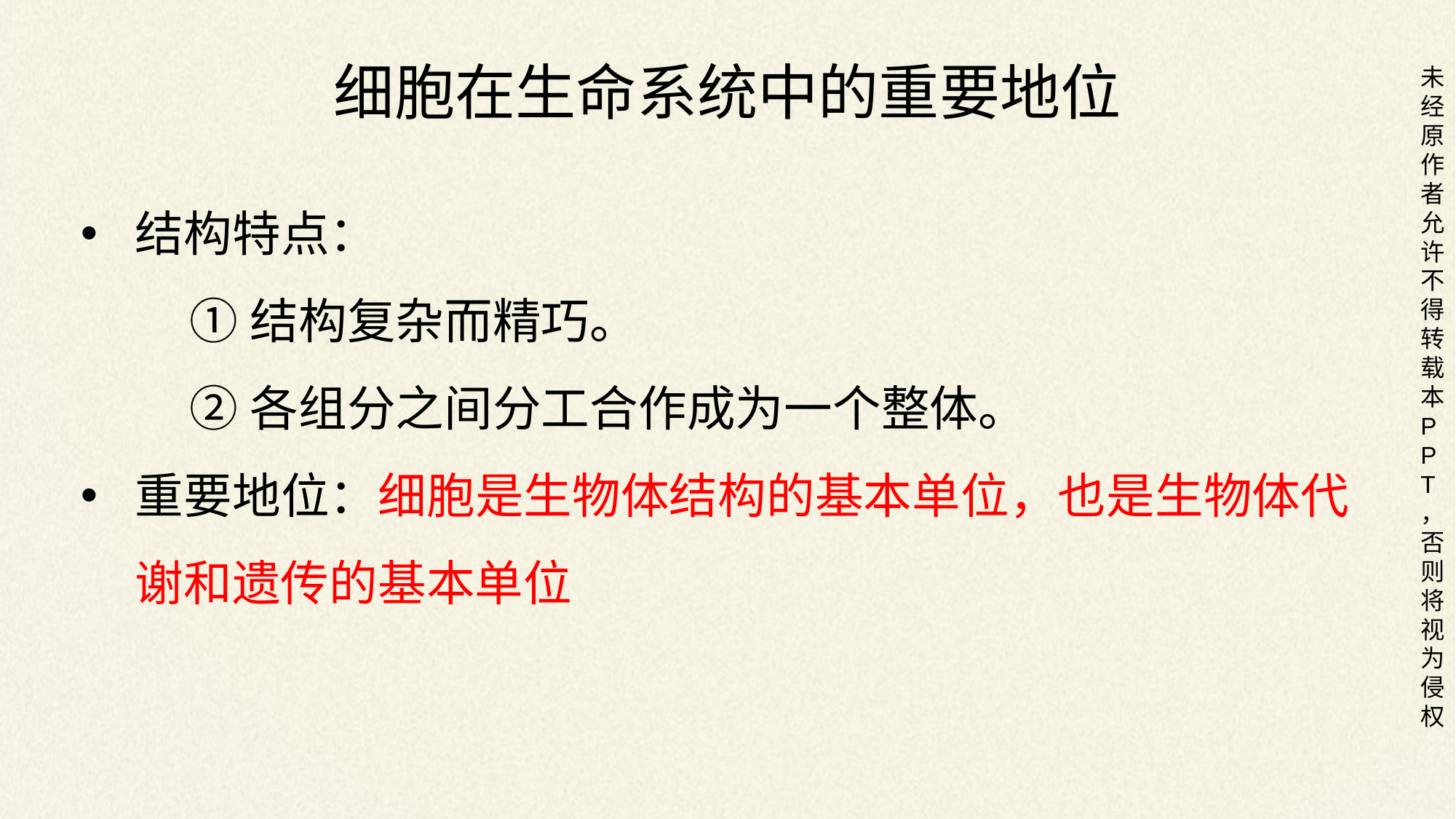

细胞在生命系统中的重要地位
结构特点：
	①结构复杂而精巧。
	②各组分之间分工合作成为一个整体。
重要地位：细胞是生物体结构的基本单位，也是生物体代谢和遗传的基本单位